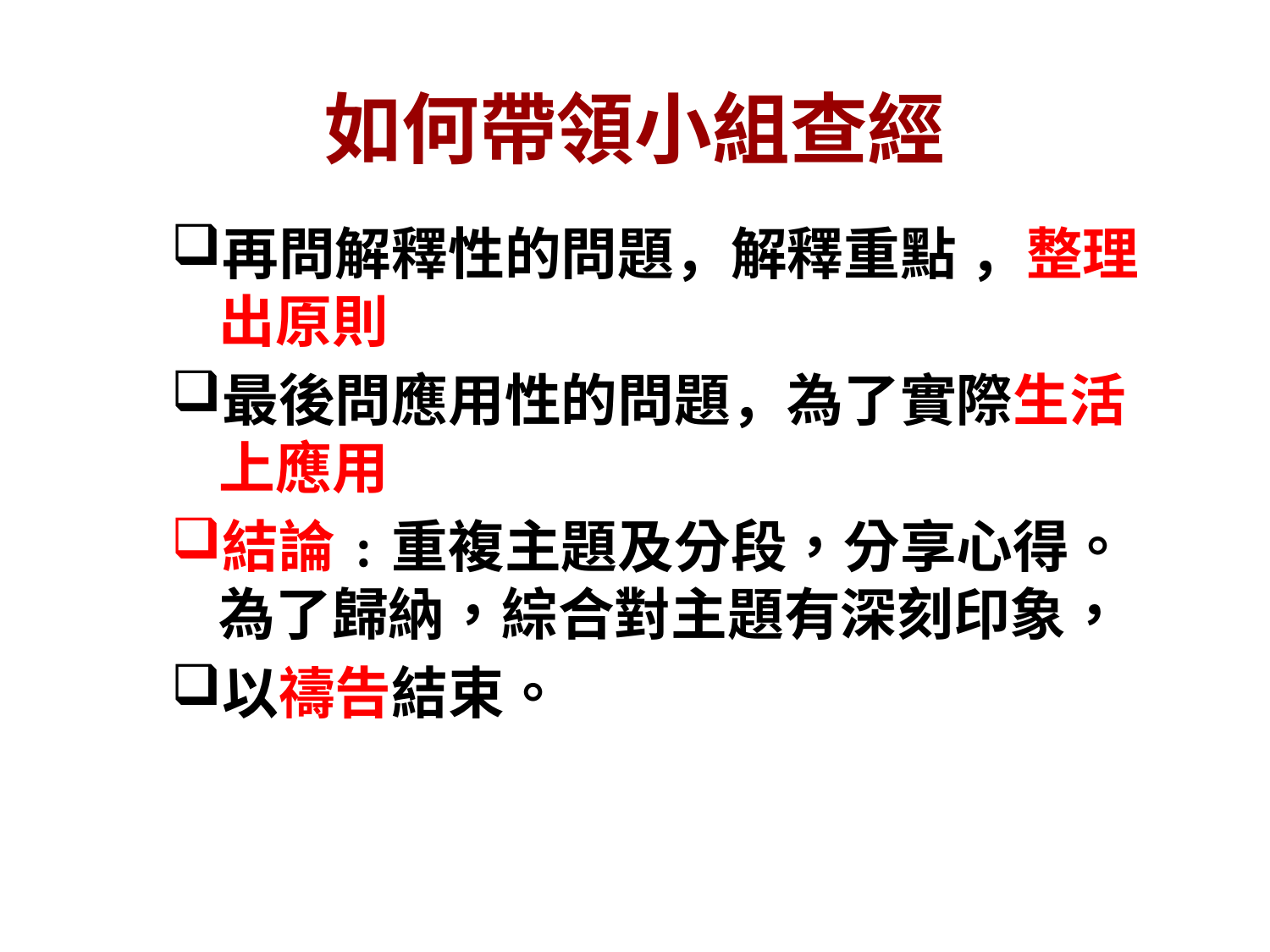

# 如何帶領小組查經
再問解釋性的問題，解釋重點 ，整理出原則
最後問應用性的問題，為了實際生活上應用
結論﹕重複主題及分段，分享心得。為了歸納，綜合對主題有深刻印象，
以禱告結束。